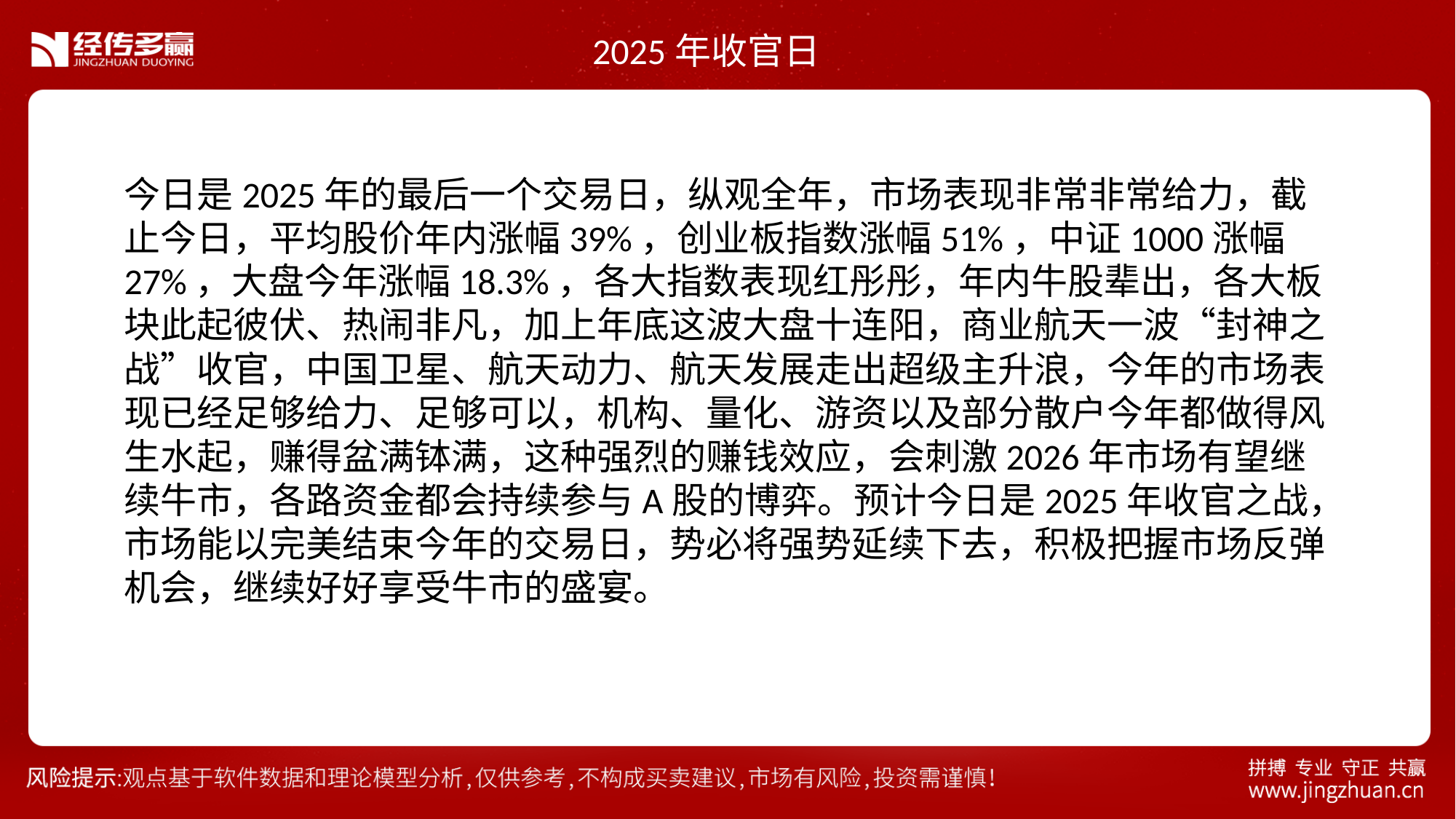

2025年收官日

今日是2025年的最后一个交易日，纵观全年，市场表现非常非常给力，截止今日，平均股价年内涨幅39%，创业板指数涨幅51%，中证1000涨幅27%，大盘今年涨幅18.3%，各大指数表现红彤彤，年内牛股辈出，各大板块此起彼伏、热闹非凡，加上年底这波大盘十连阳，商业航天一波“封神之战”收官，中国卫星、航天动力、航天发展走出超级主升浪，今年的市场表现已经足够给力、足够可以，机构、量化、游资以及部分散户今年都做得风生水起，赚得盆满钵满，这种强烈的赚钱效应，会刺激2026年市场有望继续牛市，各路资金都会持续参与A股的博弈。预计今日是2025年收官之战，市场能以完美结束今年的交易日，势必将强势延续下去，积极把握市场反弹机会，继续好好享受牛市的盛宴。